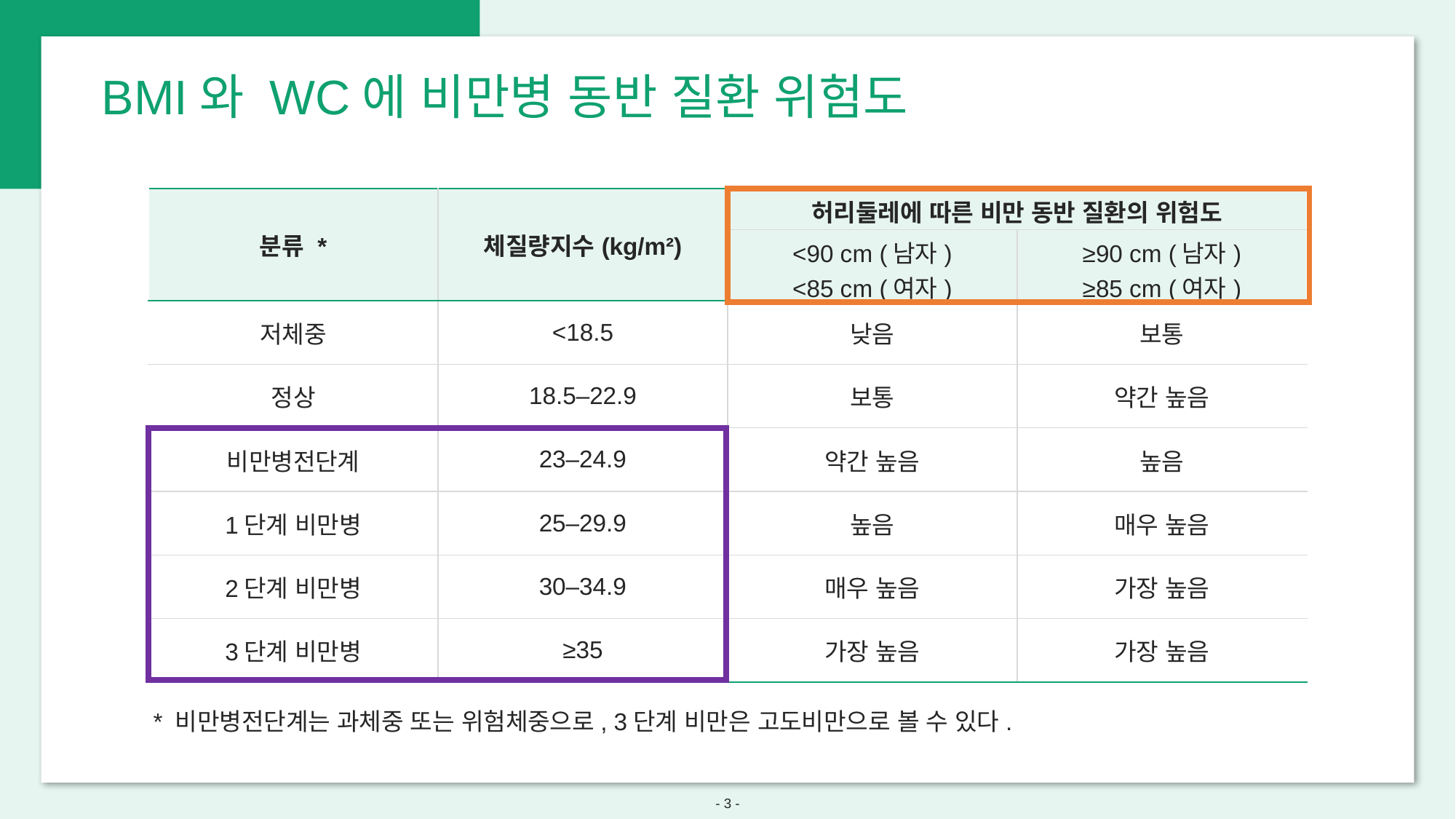

BMI와 WC에 비만병 동반 질환 위험도
| 분류 \* | 체질량지수(kg/m²) | 허리둘레에 따른 비만 동반 질환의 위험도 |  |
| --- | --- | --- | --- |
|  |  | <90 cm (남자) <85 cm (여자) | ≥90 cm (남자) ≥85 cm (여자) |
| 저체중 | <18.5 | 낮음 | 보통 |
| 정상 | 18.5–22.9 | 보통 | 약간 높음 |
| 비만병전단계 | 23–24.9 | 약간 높음 | 높음 |
| 1단계 비만병 | 25–29.9 | 높음 | 매우 높음 |
| 2단계 비만병 | 30–34.9 | 매우 높음 | 가장 높음 |
| 3단계 비만병 | ≥35 | 가장 높음 | 가장 높음 |

* 비만병전단계는 과체중 또는 위험체중으로, 3단계 비만은 고도비만으로 볼 수 있다.